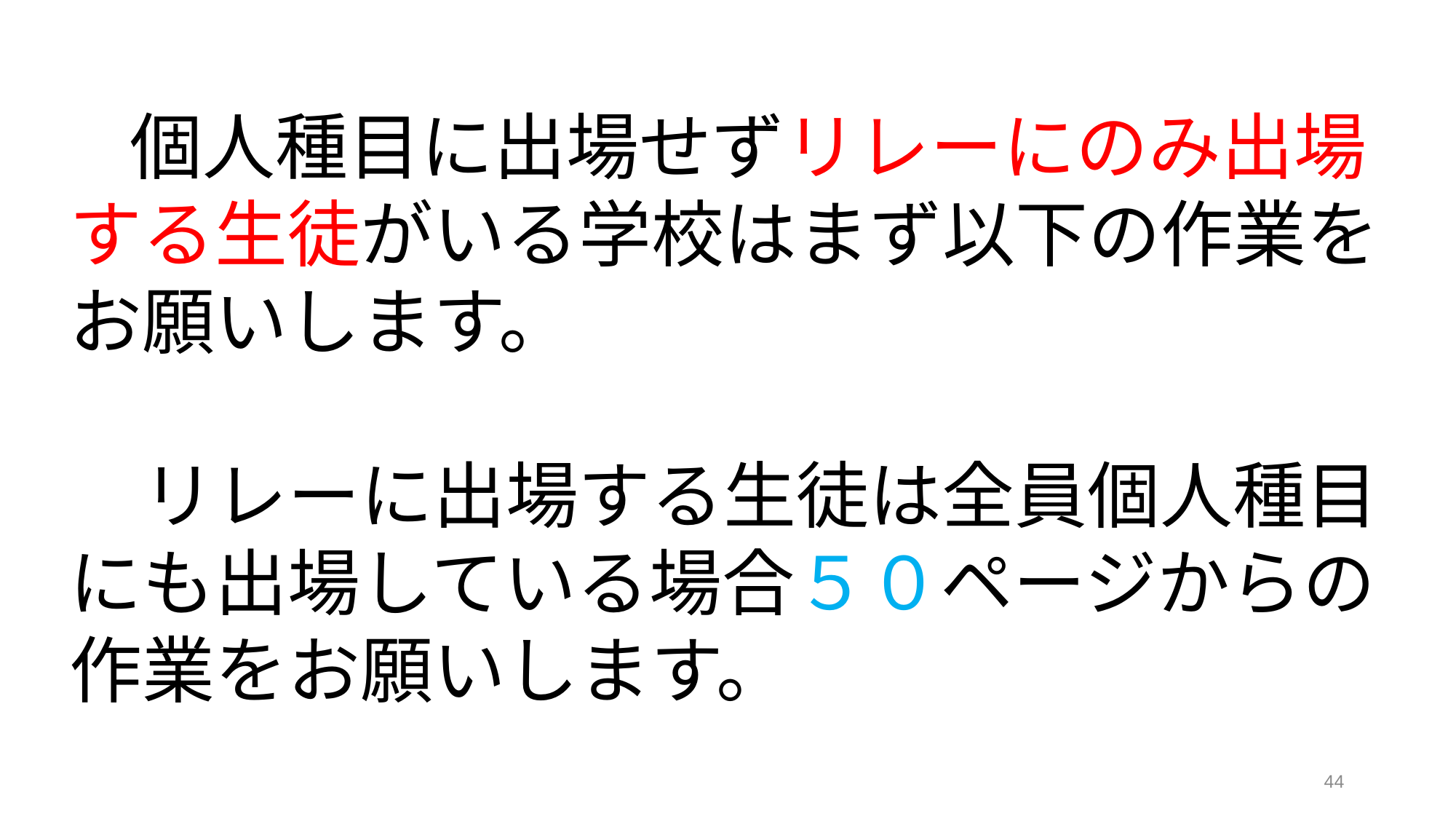

個人種目に出場せずリレーにのみ出場する生徒がいる学校はまず以下の作業をお願いします。

　リレーに出場する生徒は全員個人種目にも出場している場合５０ページからの作業をお願いします。
44